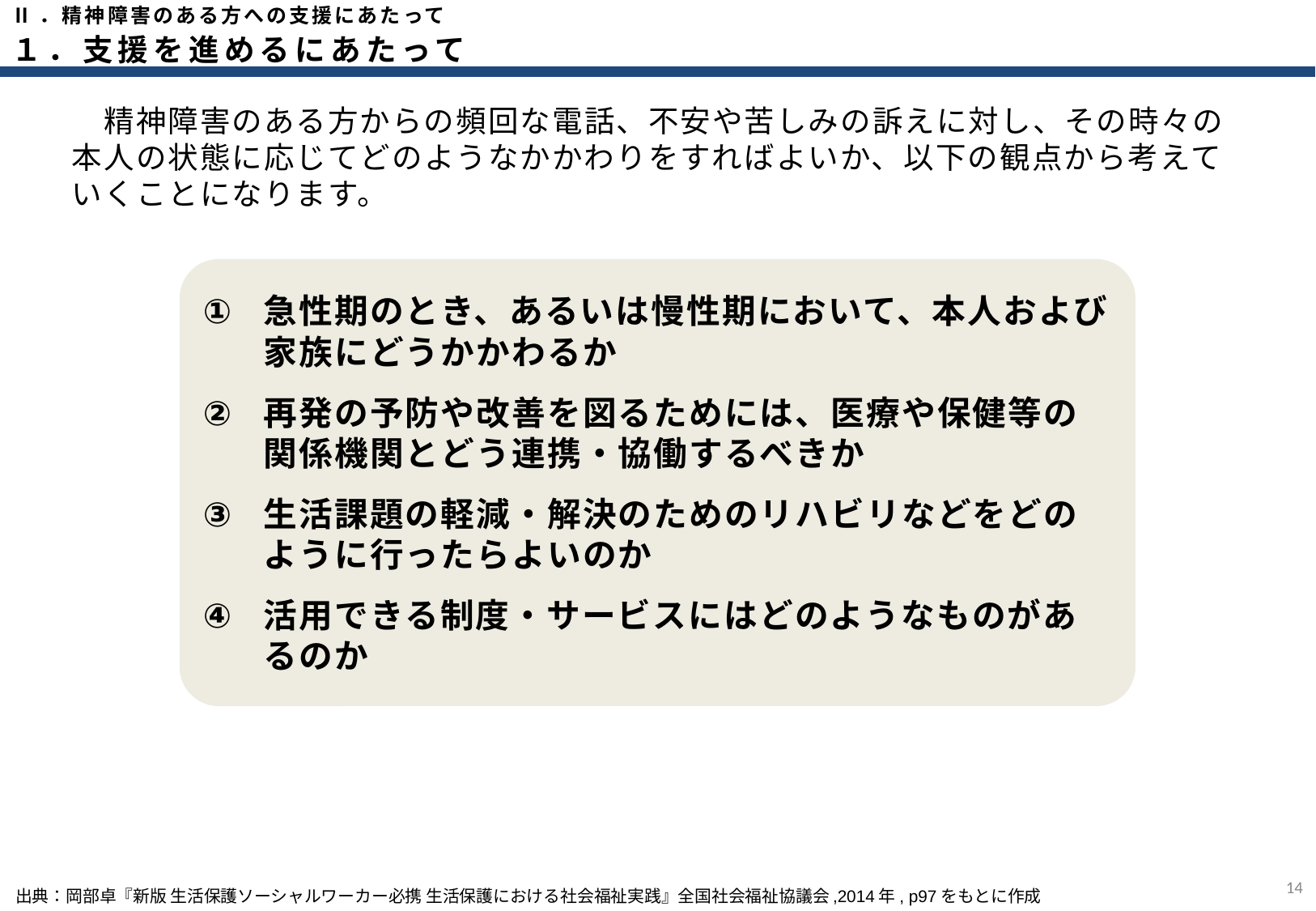

Ⅱ．精神障害のある方への支援にあたって
１．支援を進めるにあたって
　精神障害のある方からの頻回な電話、不安や苦しみの訴えに対し、その時々の本人の状態に応じてどのようなかかわりをすればよいか、以下の観点から考えていくことになります。
急性期のとき、あるいは慢性期において、本人および家族にどうかかわるか
再発の予防や改善を図るためには、医療や保健等の関係機関とどう連携・協働するべきか
生活課題の軽減・解決のためのリハビリなどをどのように行ったらよいのか
活用できる制度・サービスにはどのようなものがあるのか
14
出典：岡部卓『新版 生活保護ソーシャルワーカー必携 生活保護における社会福祉実践』全国社会福祉協議会,2014年, p97をもとに作成